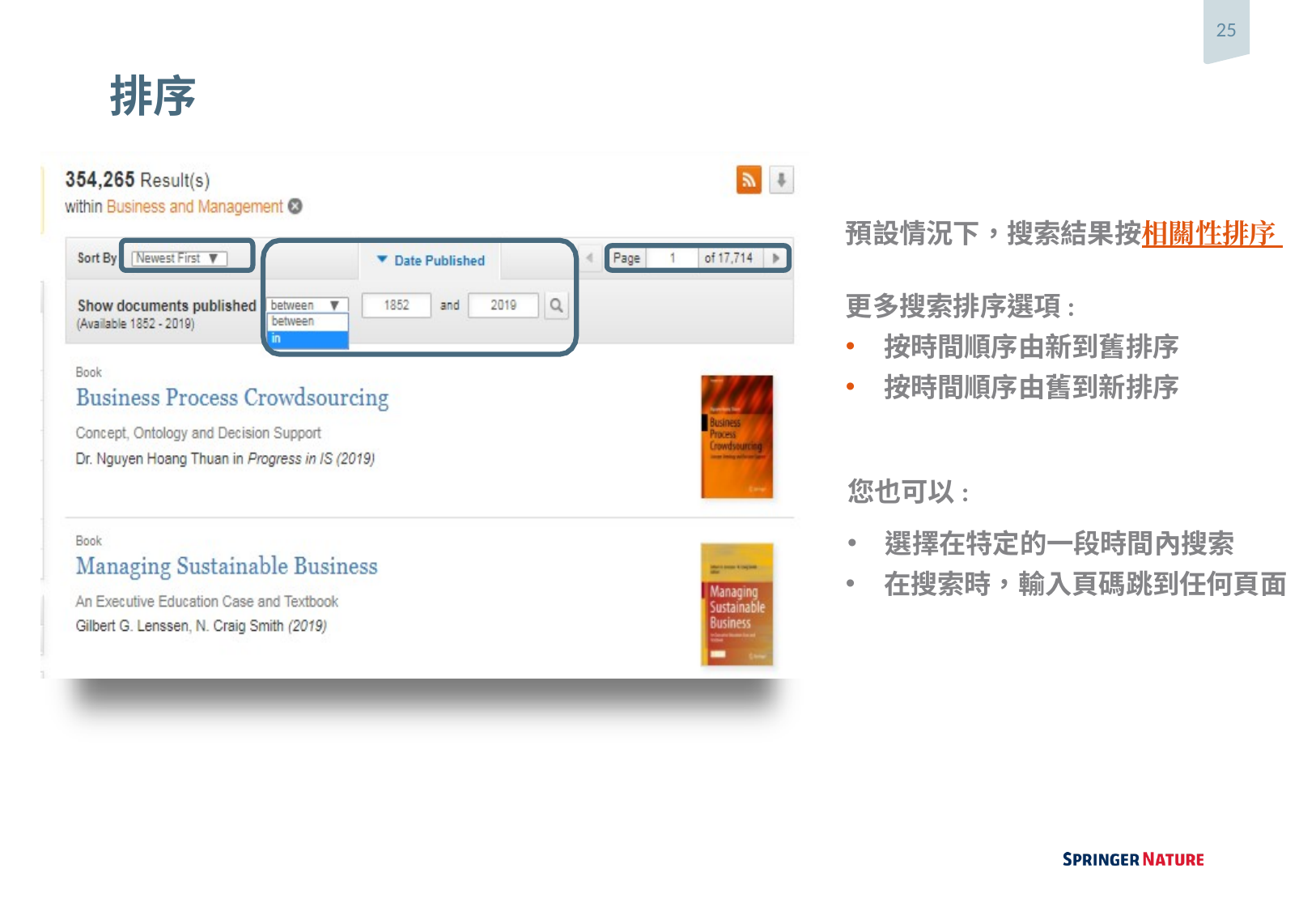

25
# 排序

預設情況下，搜索結果按相關性排序
更多搜索排序選項:
按時間順序由新到舊排序
按時間順序由舊到新排序

您也可以:
選擇在特定的一段時間內搜索
在搜索時，輸入頁碼跳到任何頁面